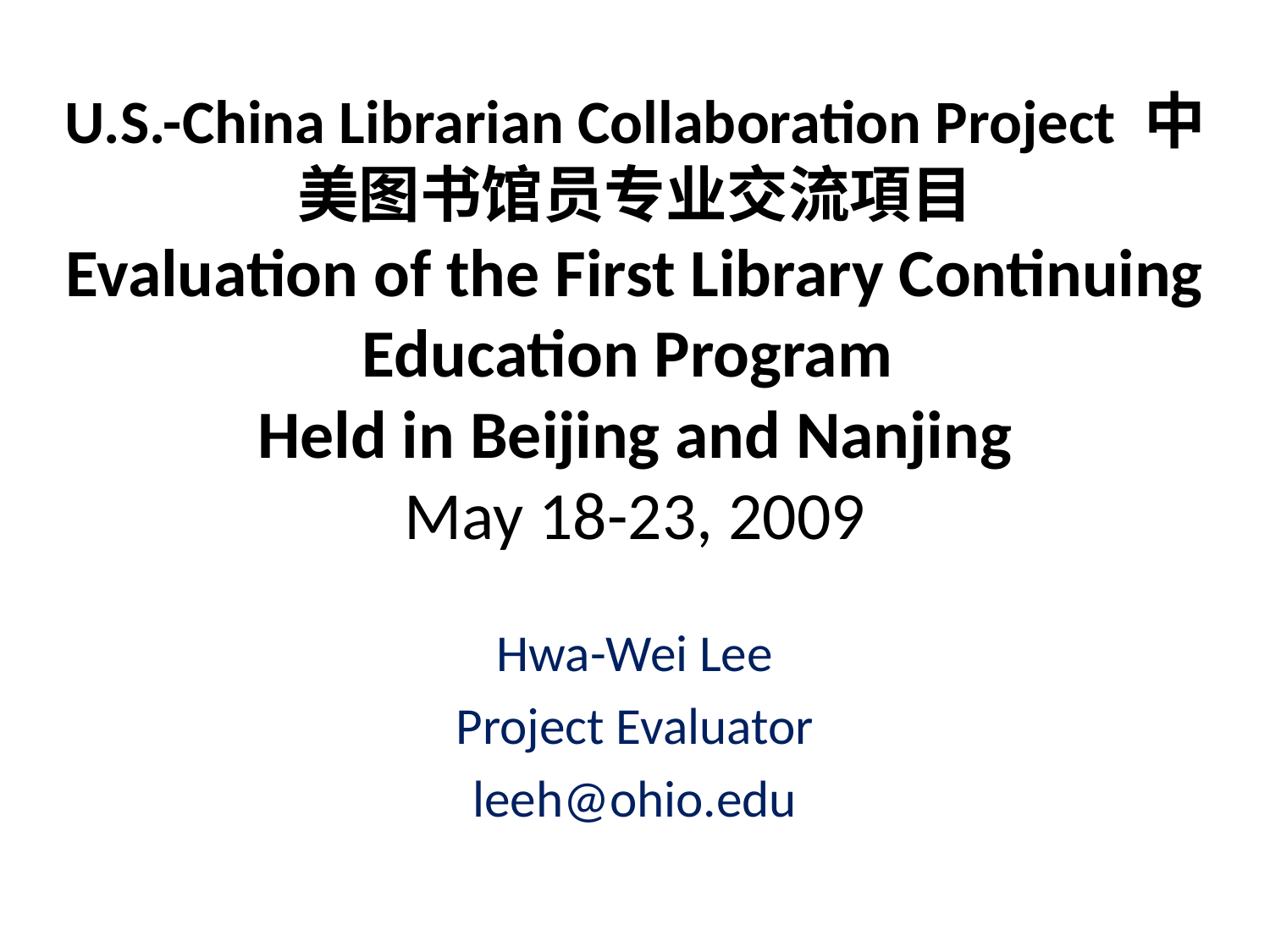

# U.S.-China Librarian Collaboration Project 中美图书馆员专业交流項目 Evaluation of the First Library Continuing Education Program Held in Beijing and Nanjing May 18-23, 2009
Hwa-Wei Lee
Project Evaluator
leeh@ohio.edu